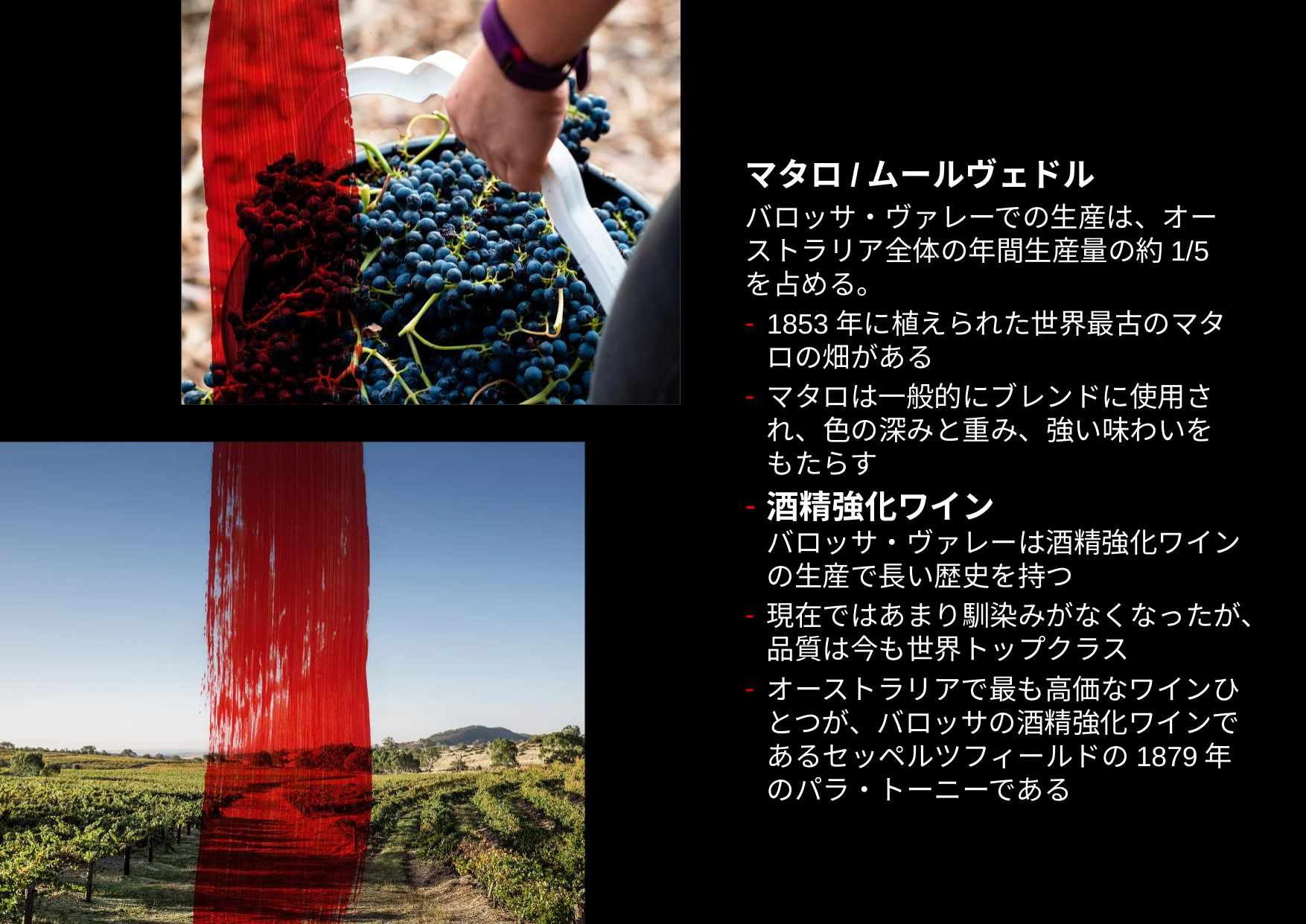

マタロ/ムールヴェドル
バロッサ・ヴァレーでの生産は、オーストラリア全体の年間生産量の約1/5を占める。
1853年に植えられた世界最古のマタロの畑がある
マタロは一般的にブレンドに使用され、色の深みと重み、強い味わいをもたらす
酒精強化ワイン
バロッサ・ヴァレーは酒精強化ワインの生産で長い歴史を持つ
現在ではあまり馴染みがなくなったが、品質は今も世界トップクラス
オーストラリアで最も高価なワインひとつが、バロッサの酒精強化ワインであるセッペルツフィールドの1879年のパラ・トーニーである